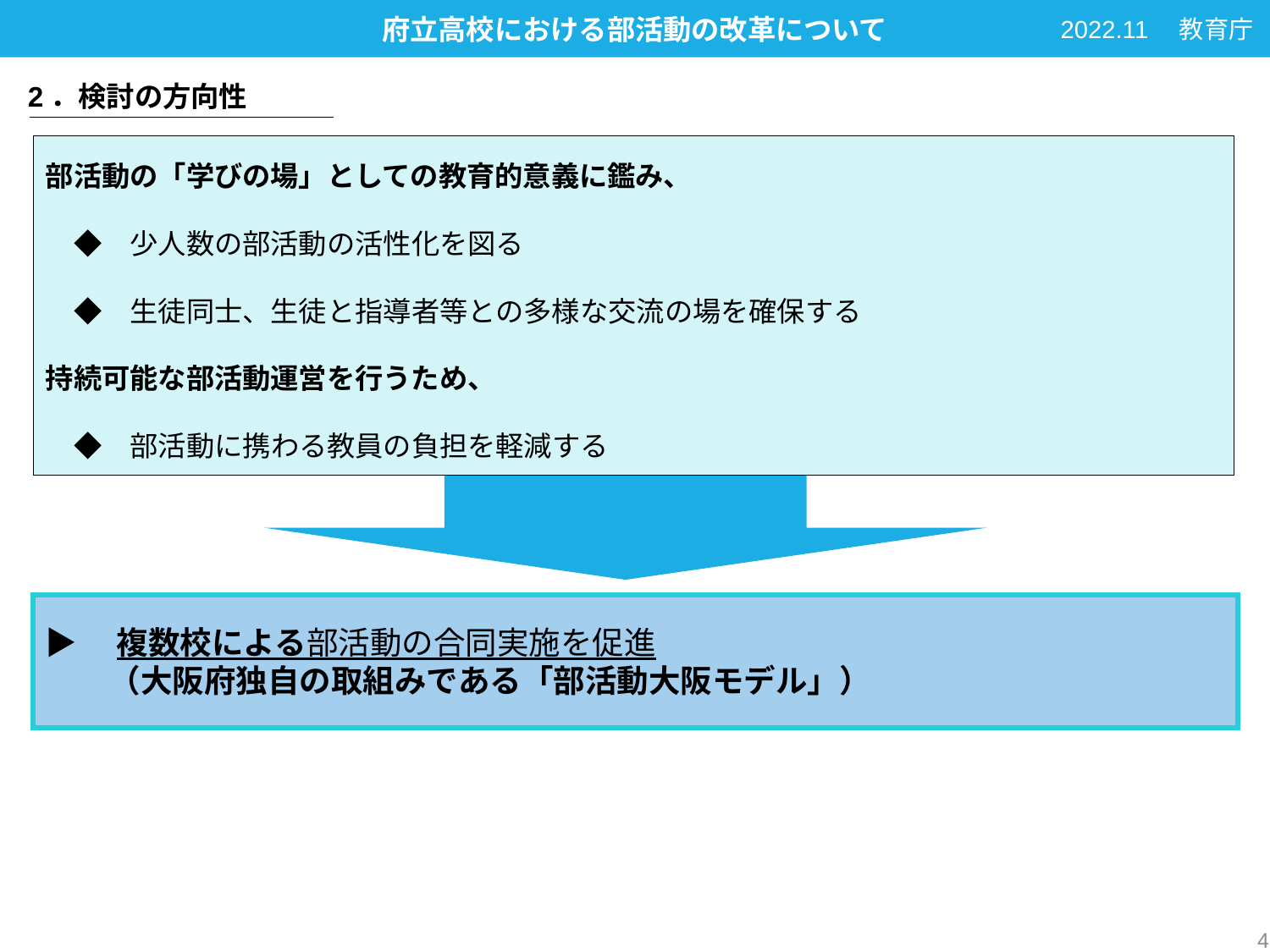

府立高校における部活動の改革について
2022.11　教育庁
2．検討の方向性

部活動の「学びの場」としての教育的意義に鑑み、

　◆　少人数の部活動の活性化を図る

　◆　生徒同士、生徒と指導者等との多様な交流の場を確保する

持続可能な部活動運営を行うため、

　◆　部活動に携わる教員の負担を軽減する

▶　複数校による部活動の合同実施を促進
　　（大阪府独自の取組みである「部活動大阪モデル」）
4